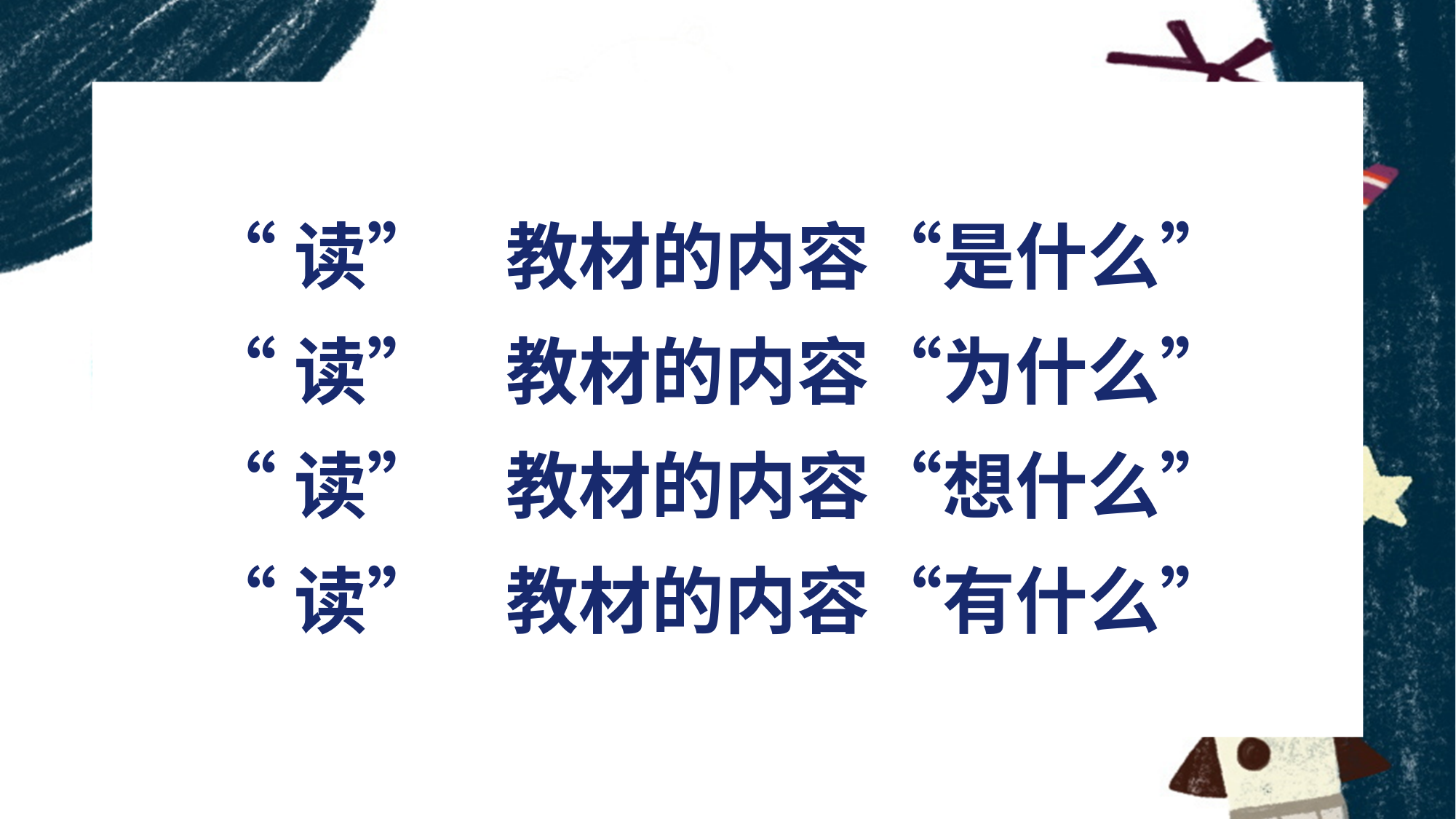

“读”    教材的内容“是什么”
“读”    教材的内容“为什么”
“读”    教材的内容“想什么”
“读”    教材的内容“有什么”